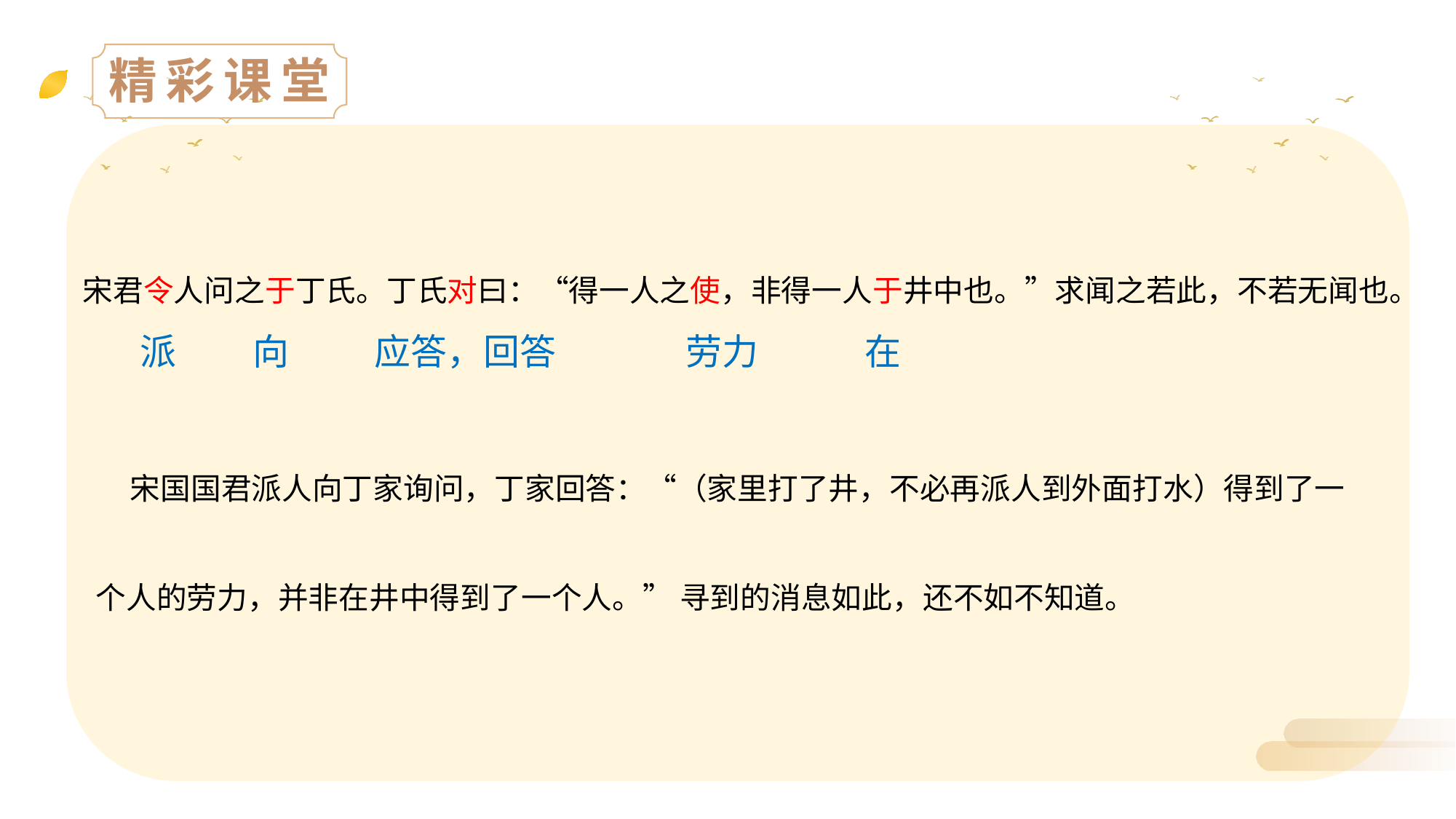

精彩课堂
    宋君令人问之于丁氏。丁氏对曰：“得一人之使，非得一人于井中也。”求闻之若此，不若无闻也。
向
应答，回答
劳力
在
派
    宋国国君派人向丁家询问，丁家回答：“（家里打了井，不必再派人到外面打水）得到了一个人的劳力，并非在井中得到了一个人。” 寻到的消息如此，还不如不知道。